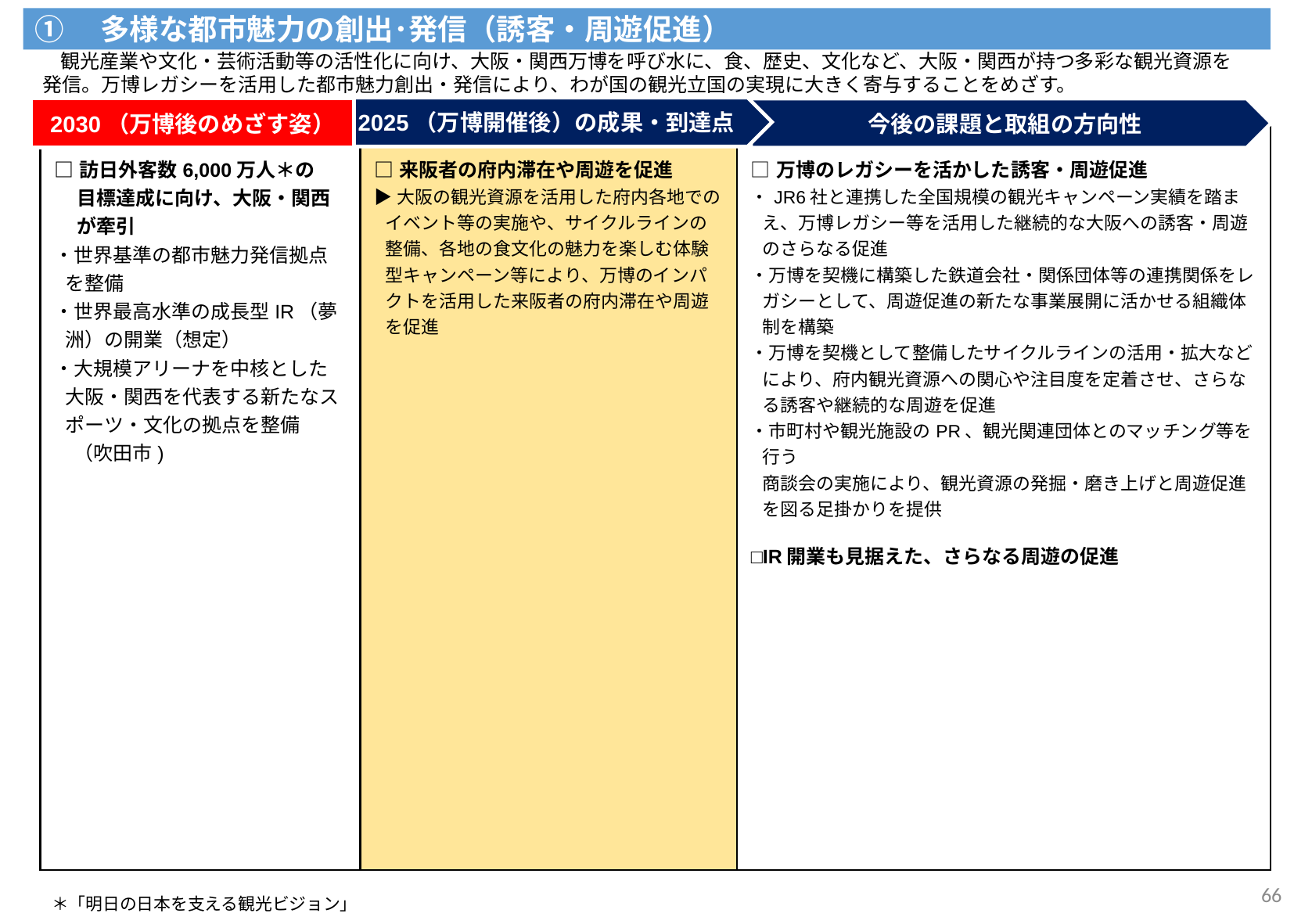

①　多様な都市魅力の創出･発信（誘客・周遊促進）
　観光産業や文化・芸術活動等の活性化に向け、大阪・関西万博を呼び水に、食、歴史、文化など、大阪・関西が持つ多彩な観光資源を発信。万博レガシーを活用した都市魅力創出・発信により、わが国の観光立国の実現に大きく寄与することをめざす。
2025（万博開催後）の成果・到達点
2030（万博後のめざす姿）
今後の課題と取組の方向性
| □訪日外客数6,000万人＊の 目標達成に向け、大阪・関西が牽引 ・世界基準の都市魅力発信拠点を整備 ・世界最高水準の成長型IR（夢洲）の開業（想定） ・大規模アリーナを中核とした大阪・関西を代表する新たなスポーツ・文化の拠点を整備 　（吹田市) | □来阪者の府内滞在や周遊を促進 ▶大阪の観光資源を活用した府内各地でのイベント等の実施や、サイクルラインの整備、各地の食文化の魅力を楽しむ体験型キャンペーン等により、万博のインパクトを活用した来阪者の府内滞在や周遊を促進 | □万博のレガシーを活かした誘客・周遊促進 ・JR6社と連携した全国規模の観光キャンペーン実績を踏まえ、万博レガシー等を活用した継続的な大阪への誘客・周遊のさらなる促進 ・万博を契機に構築した鉄道会社・関係団体等の連携関係をレガシーとして、周遊促進の新たな事業展開に活かせる組織体制を構築 ・万博を契機として整備したサイクルラインの活用・拡大などにより、府内観光資源への関心や注目度を定着させ、さらなる誘客や継続的な周遊を促進 ・市町村や観光施設のPR、観光関連団体とのマッチング等を行う 商談会の実施により、観光資源の発掘・磨き上げと周遊促進を図る足掛かりを提供 □IR開業も見据えた、さらなる周遊の促進 |
| --- | --- | --- |
66
　＊「明日の日本を支える観光ビジョン」